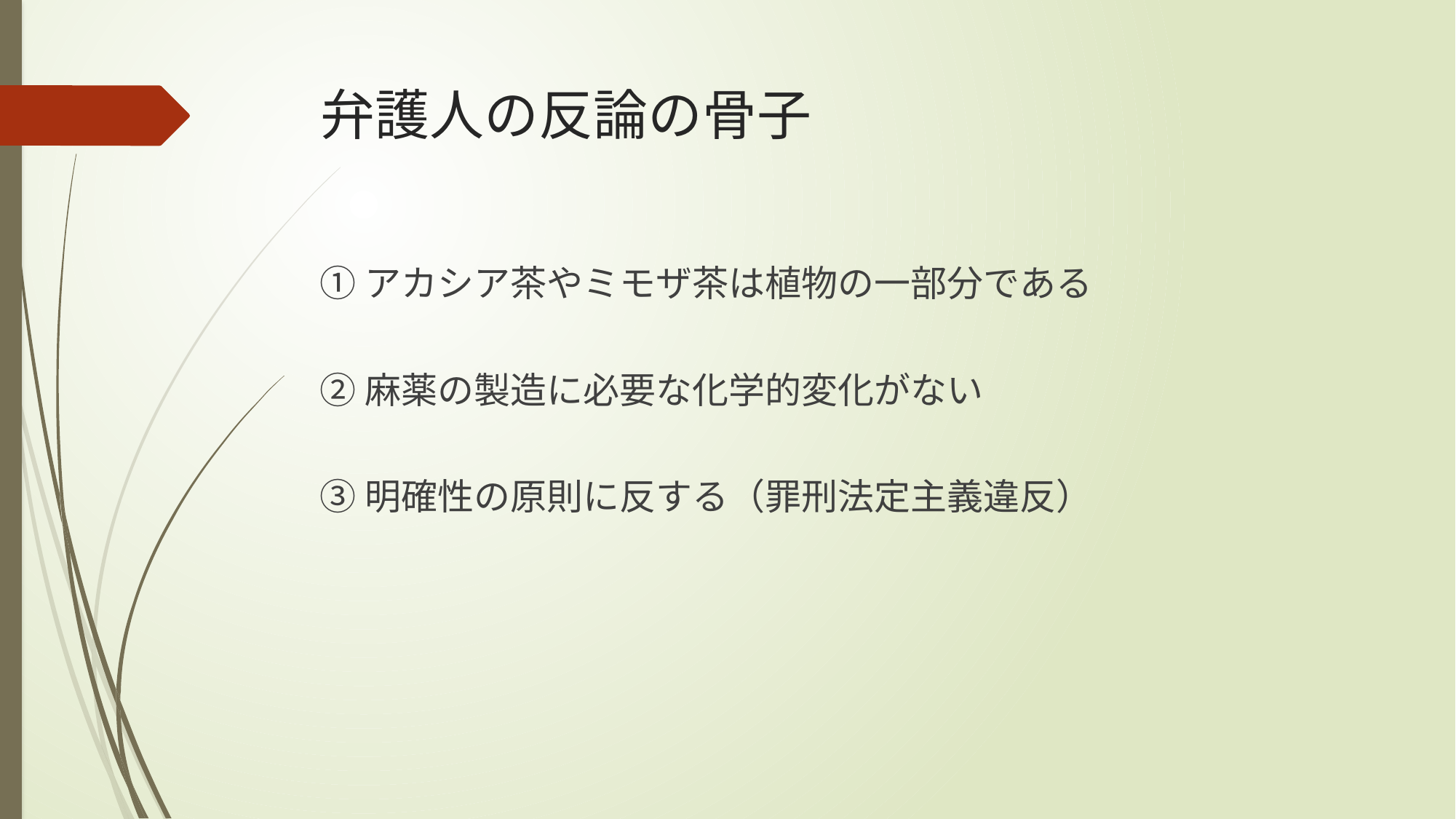

# 弁護人の反論の骨子
①アカシア茶やミモザ茶は植物の一部分である

②麻薬の製造に必要な化学的変化がない

③明確性の原則に反する（罪刑法定主義違反）